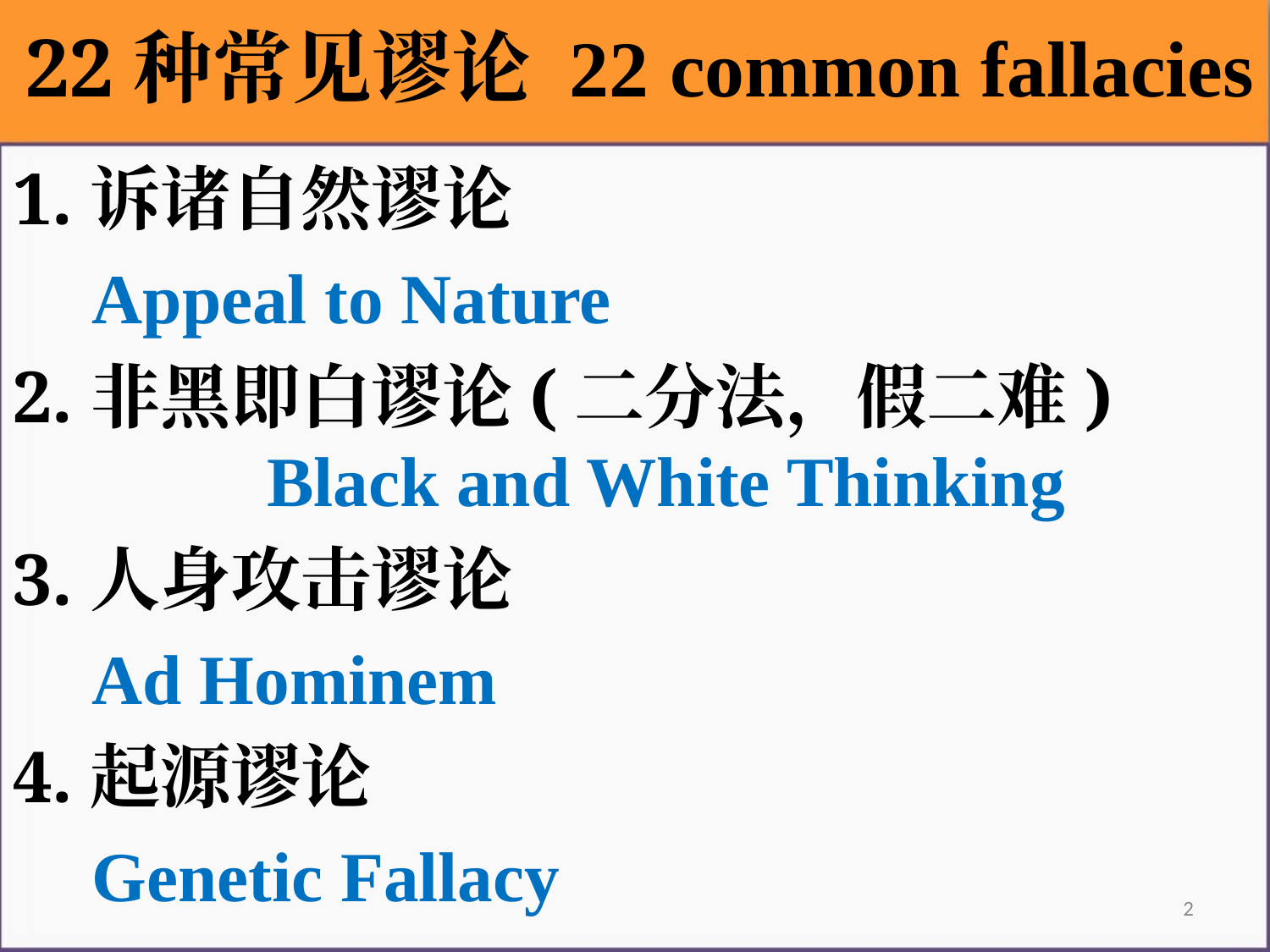

22种常见谬论 22 common fallacies
1.诉诸自然谬论
     Appeal to Nature
2.非黑即白谬论(二分法，假二难)                   Black and White Thinking
3.人身攻击谬论
     Ad Hominem
4.起源谬论
     Genetic Fallacy

2